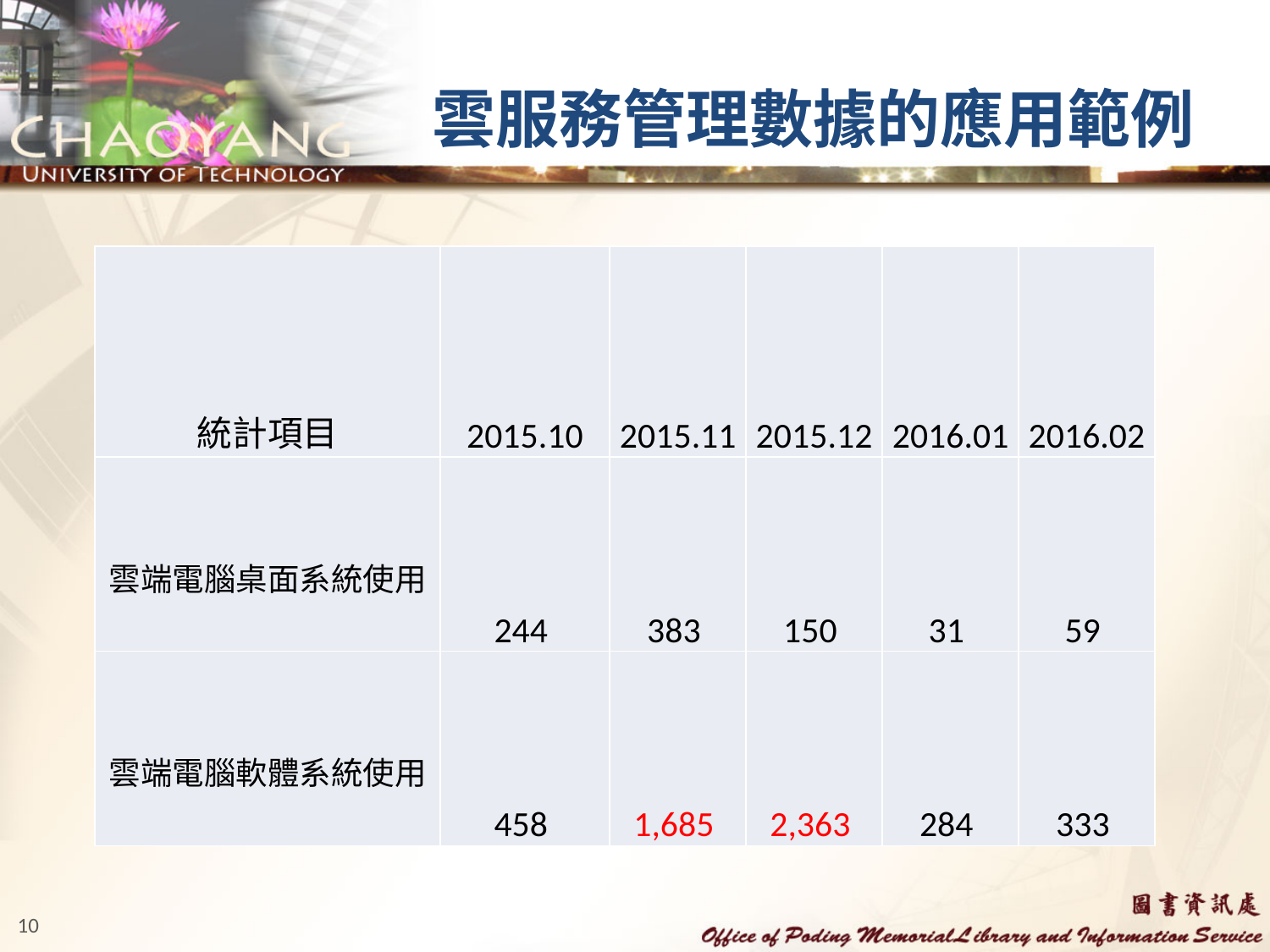

# 雲服務管理數據的應用範例
| 統計項目 | 2015.10 | 2015.11 | 2015.12 | 2016.01 | 2016.02 |
| --- | --- | --- | --- | --- | --- |
| 雲端電腦桌面系統使用 | 244 | 383 | 150 | 31 | 59 |
| 雲端電腦軟體系統使用 | 458 | 1,685 | 2,363 | 284 | 333 |
10